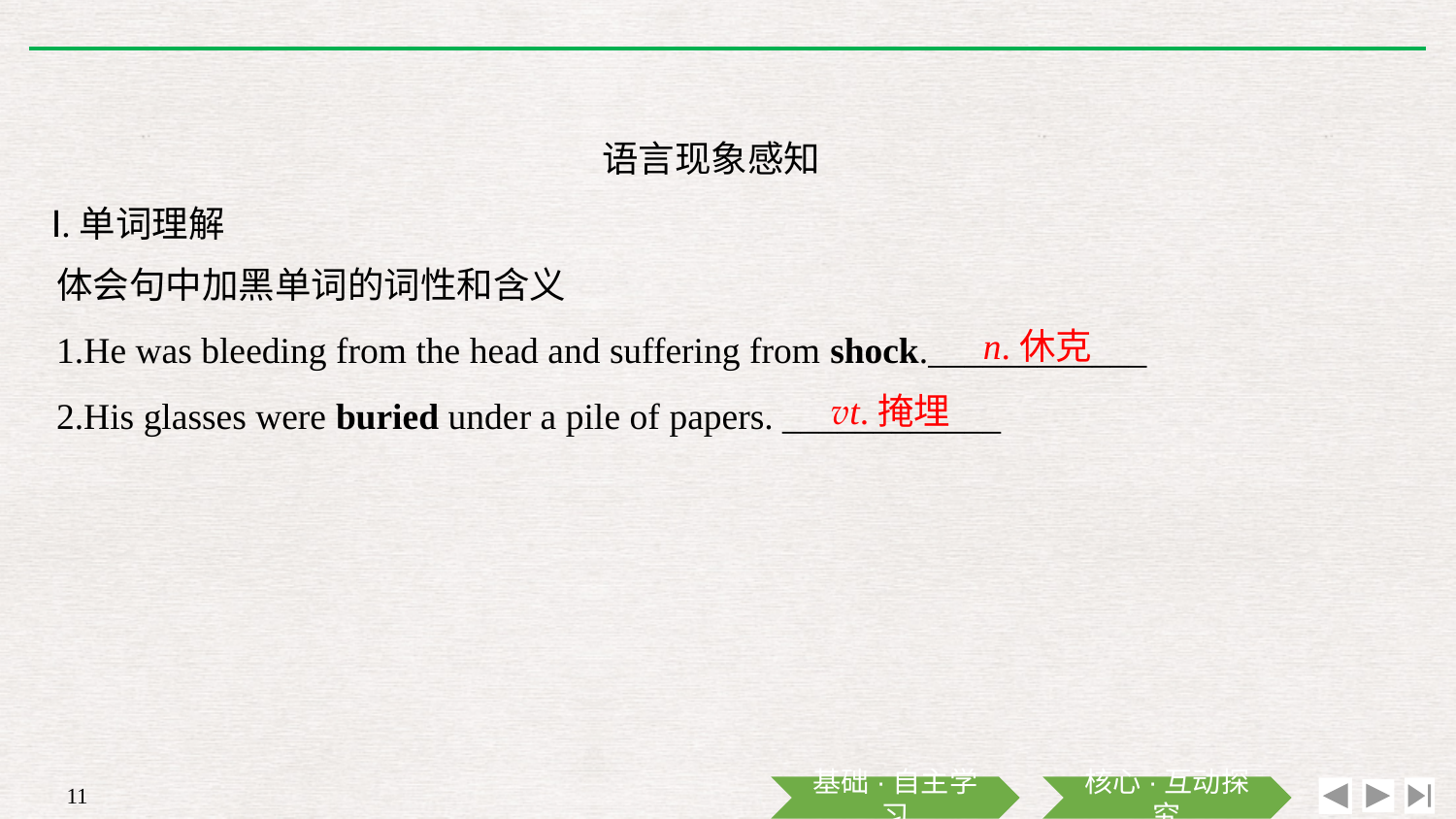

语言现象感知
Ⅰ.单词理解
体会句中加黑单词的词性和含义
1.He was bleeding from the head and suffering from shock.____________
2.His glasses were buried under a pile of papers. ____________
n.休克
vt.掩埋